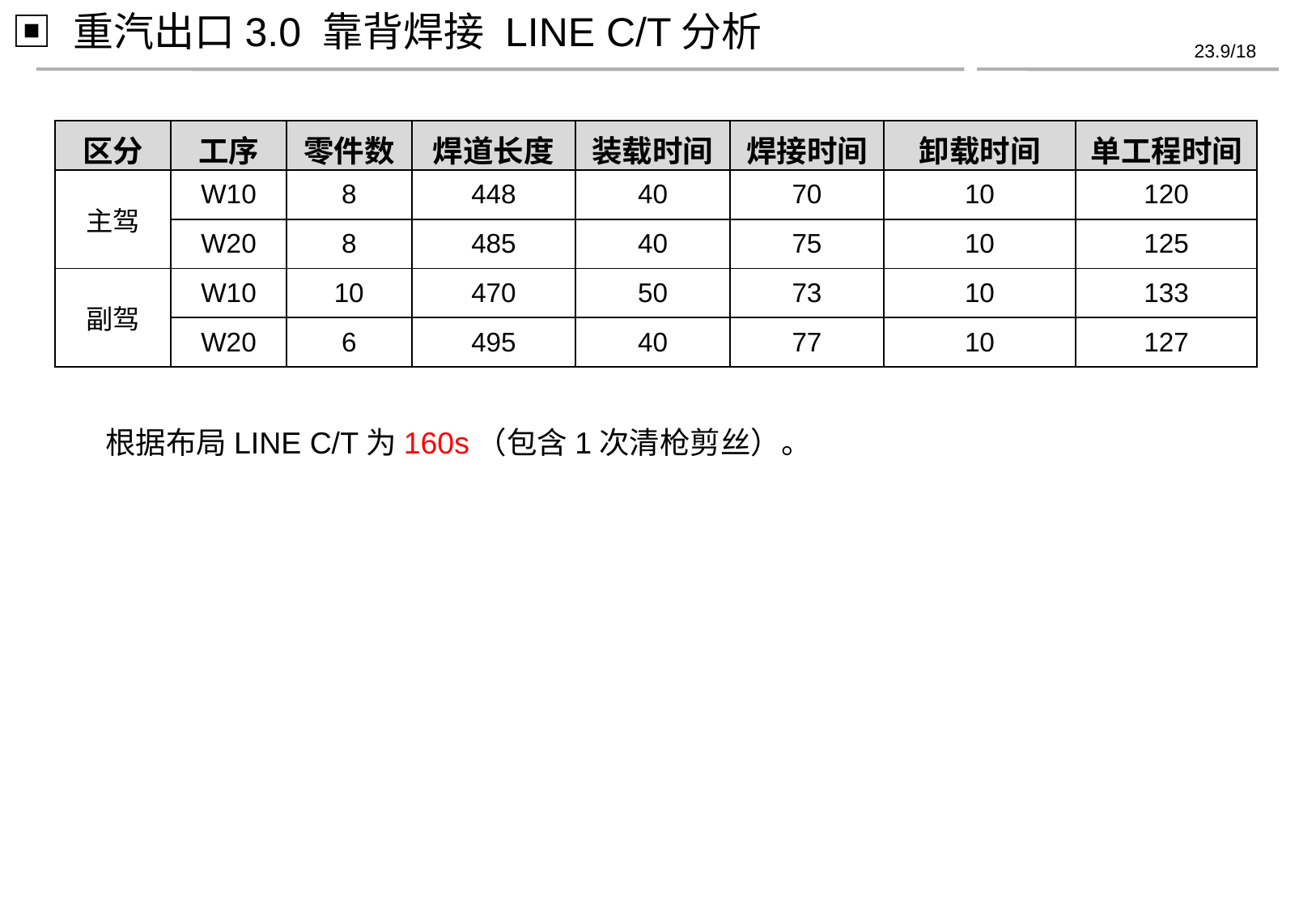

▣ 重汽出口3.0 靠背焊接 LINE C/T分析
| 区分 | 工序 | 零件数 | 焊道长度 | 装载时间 | 焊接时间 | 卸载时间 | 单工程时间 |
| --- | --- | --- | --- | --- | --- | --- | --- |
| 主驾 | W10 | 8 | 448 | 40 | 70 | 10 | 120 |
|  | W20 | 8 | 485 | 40 | 75 | 10 | 125 |
| 副驾 | W10 | 10 | 470 | 50 | 73 | 10 | 133 |
|  | W20 | 6 | 495 | 40 | 77 | 10 | 127 |
根据布局LINE C/T为160s（包含1次清枪剪丝）。